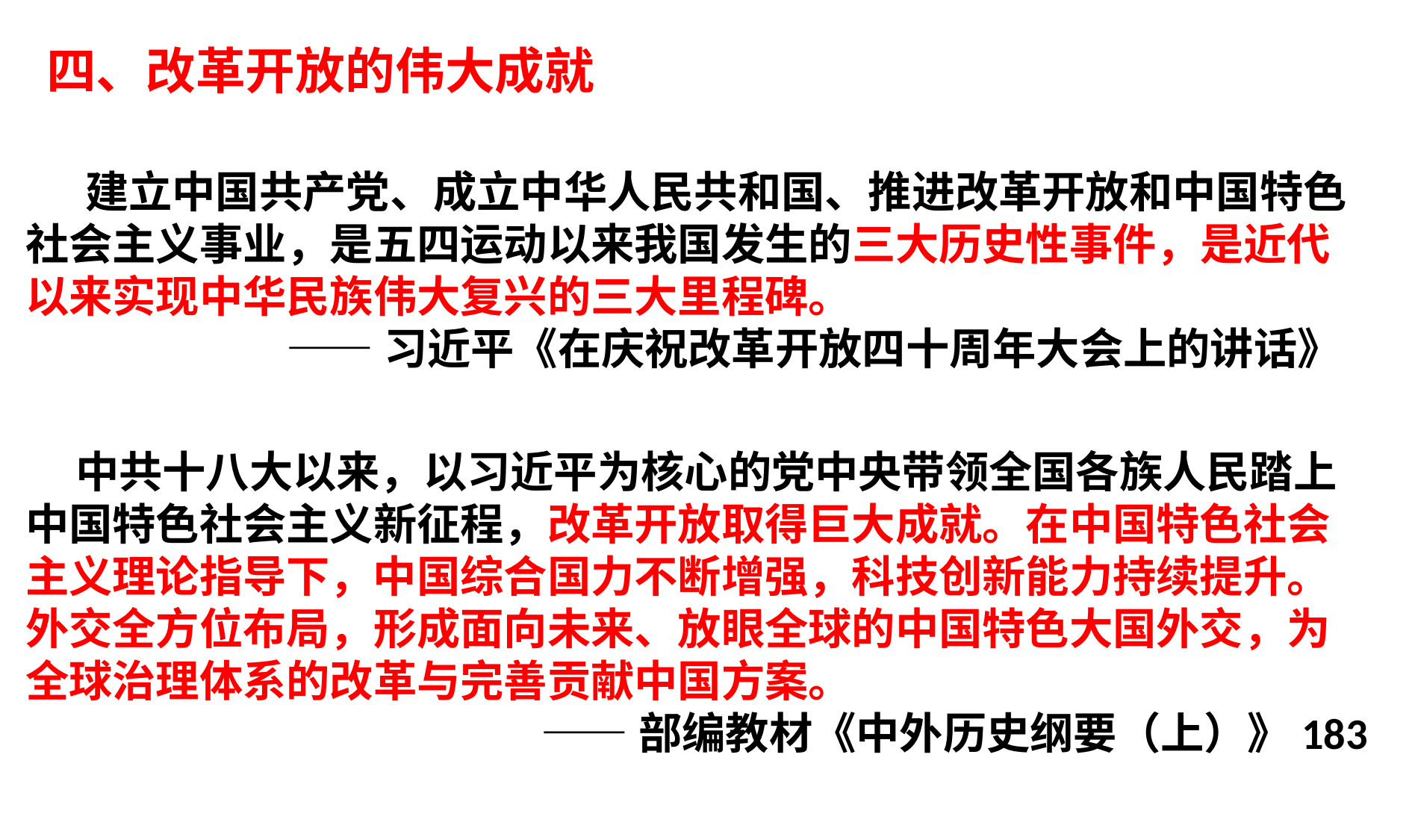

四、改革开放的伟大成就
     建立中国共产党、成立中华人民共和国、推进改革开放和中国特色社会主义事业，是五四运动以来我国发生的三大历史性事件，是近代以来实现中华民族伟大复兴的三大里程碑。
——习近平《在庆祝改革开放四十周年大会上的讲话》
    中共十八大以来，以习近平为核心的党中央带领全国各族人民踏上中国特色社会主义新征程，改革开放取得巨大成就。在中国特色社会主义理论指导下，中国综合国力不断增强，科技创新能力持续提升。外交全方位布局，形成面向未来、放眼全球的中国特色大国外交，为全球治理体系的改革与完善贡献中国方案。
——部编教材《中外历史纲要（上）》183